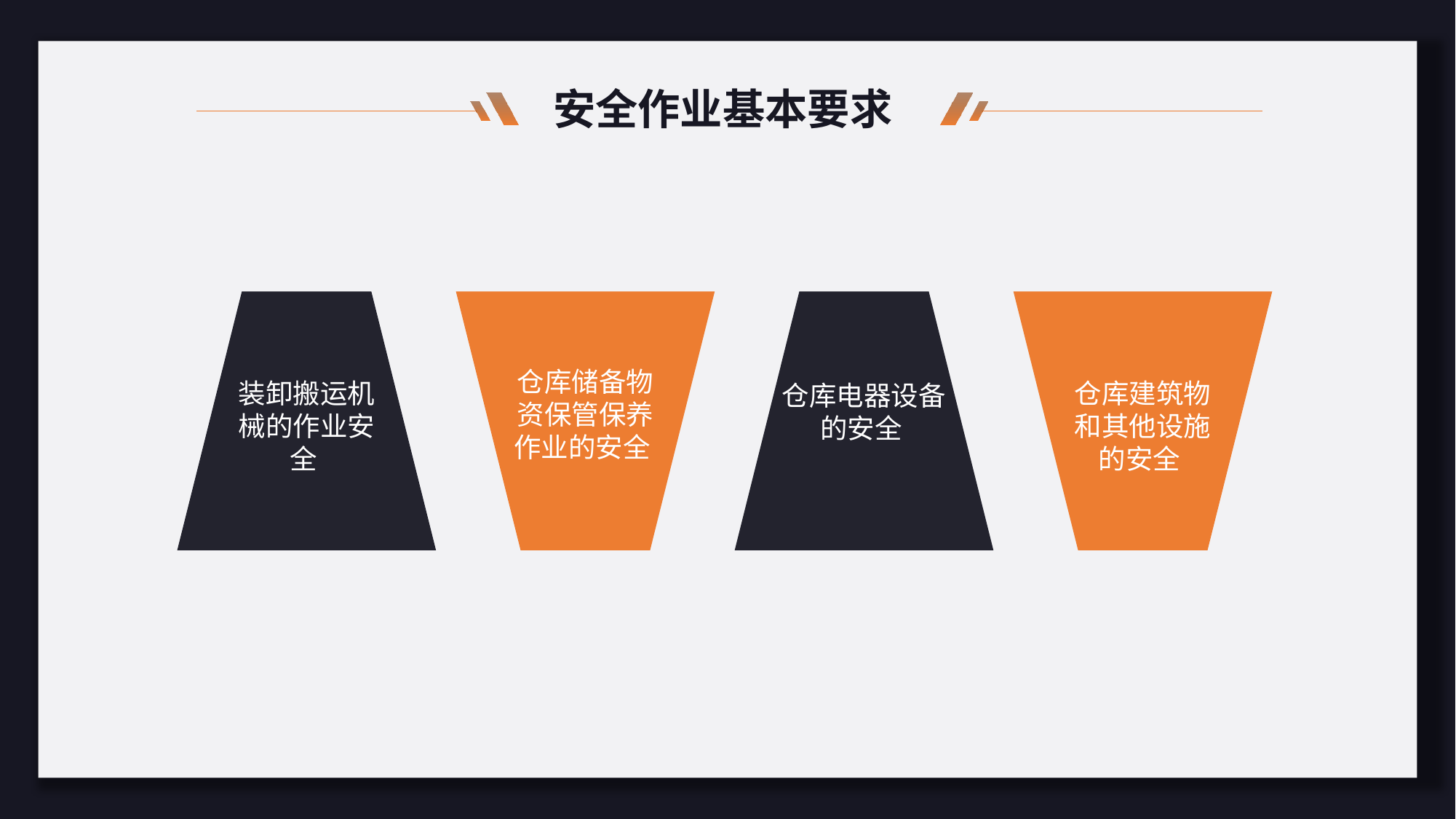

安全作业基本要求

仓库建筑物和其他设施的安全

仓库储备物资保管保养作业的安全

仓库电器设备的安全

装卸搬运机械的作业安全